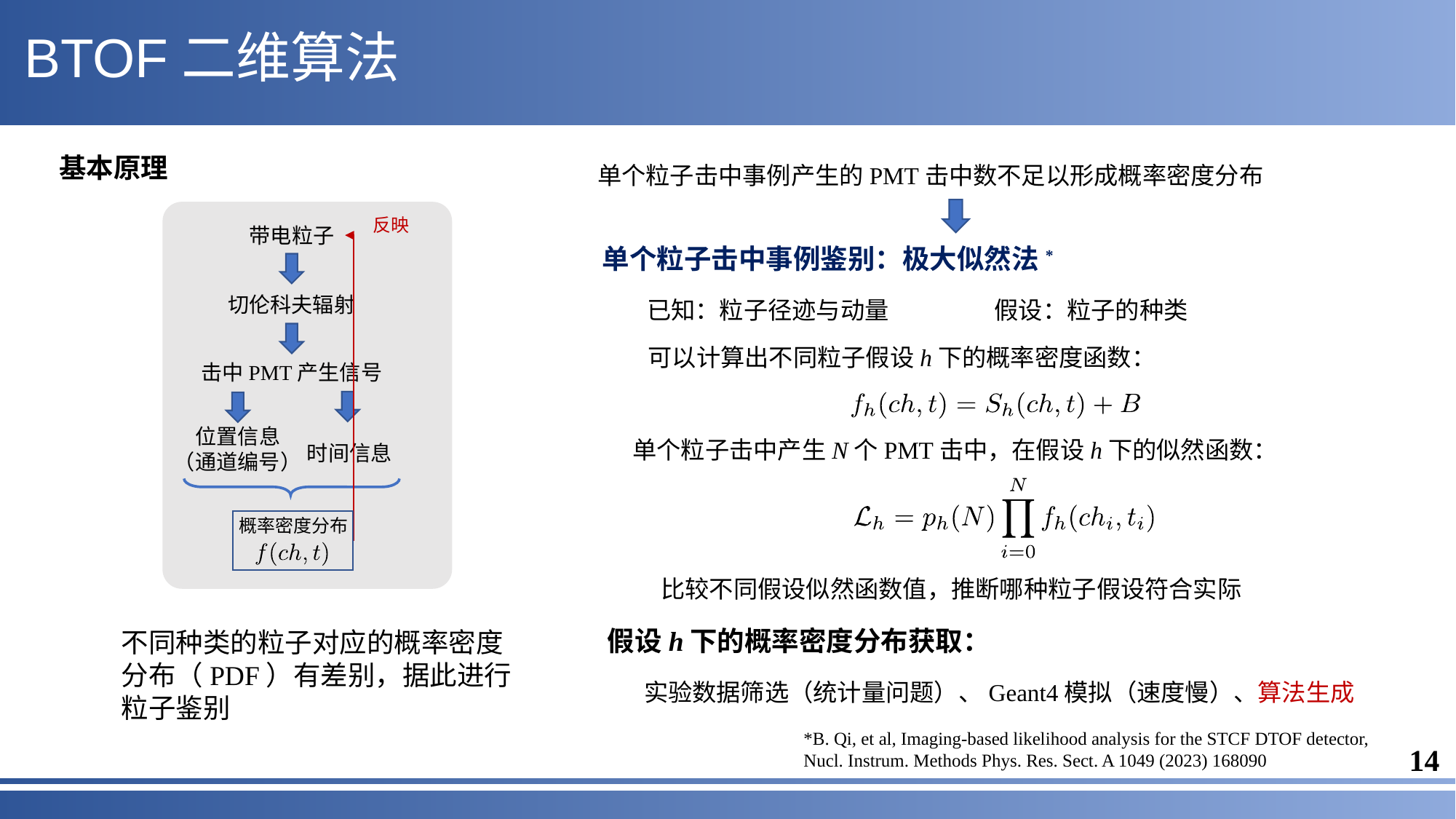

BTOF二维算法
基本原理
单个粒子击中事例产生的PMT击中数不足以形成概率密度分布

反映
带电粒子

切伦科夫辐射

击中PMT产生信号

位置信息
（通道编号）
时间信息
概率密度分布

单个粒子击中事例鉴别：极大似然法*
已知：粒子径迹与动量
假设：粒子的种类
可以计算出不同粒子假设h下的概率密度函数：

单个粒子击中产生N个PMT击中，在假设h下的似然函数：

比较不同假设似然函数值，推断哪种粒子假设符合实际
假设h下的概率密度分布获取：
不同种类的粒子对应的概率密度分布（PDF）有差别，据此进行粒子鉴别
实验数据筛选（统计量问题）、Geant4模拟（速度慢）、算法生成
*B. Qi, et al, Imaging-based likelihood analysis for the STCF DTOF detector, Nucl. Instrum. Methods Phys. Res. Sect. A 1049 (2023) 168090
14